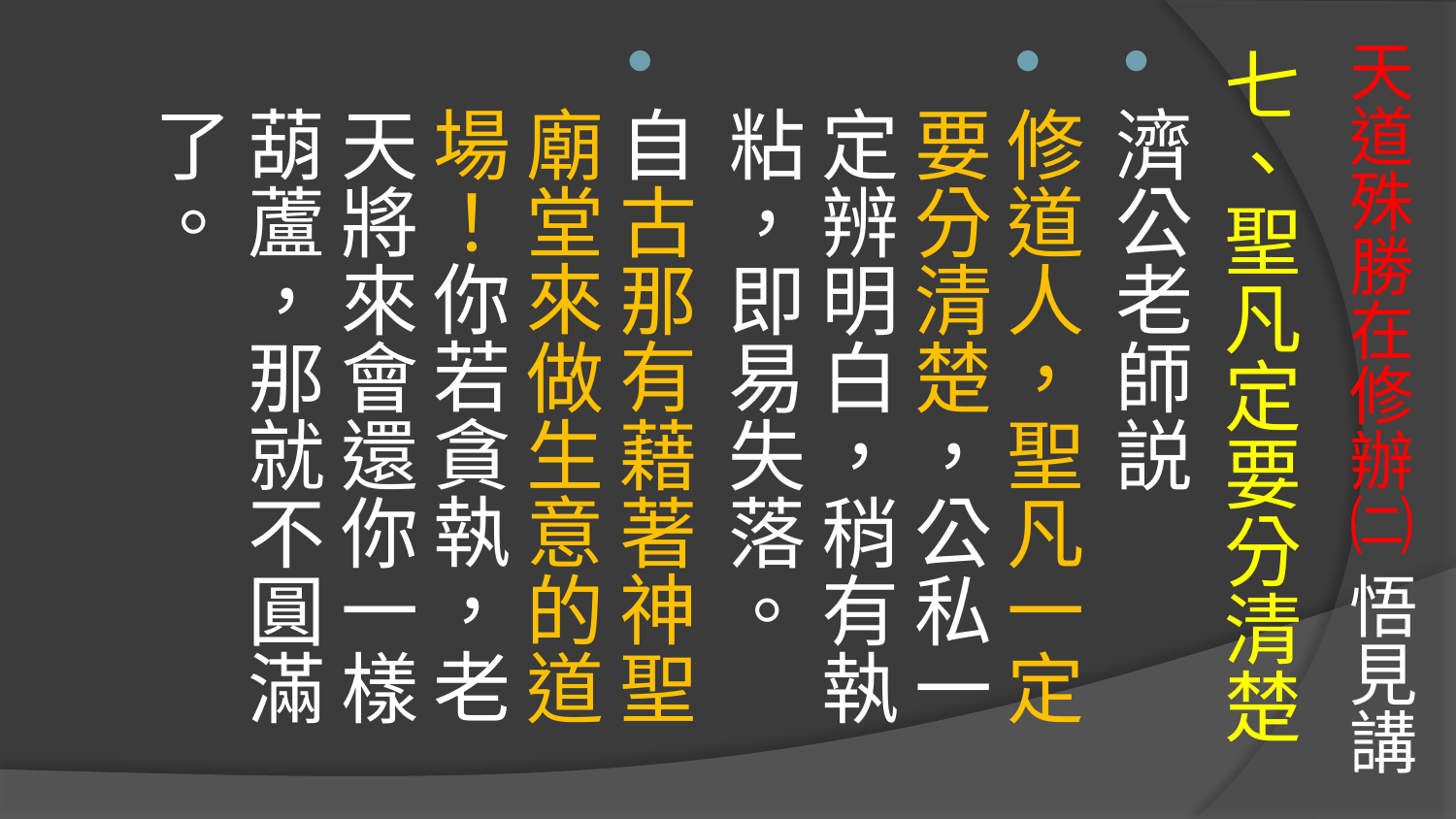

# 天道殊勝在修辦㈡ 悟見講
七、聖凡定要分清楚
濟公老師説
修道人，聖凡一定要分清楚，公私一定辨明白，稍有執粘，即易失落。
自古那有藉著神聖廟堂來做生意的道場！你若貪執，老天將來會還你一樣葫蘆，那就不圓滿了。